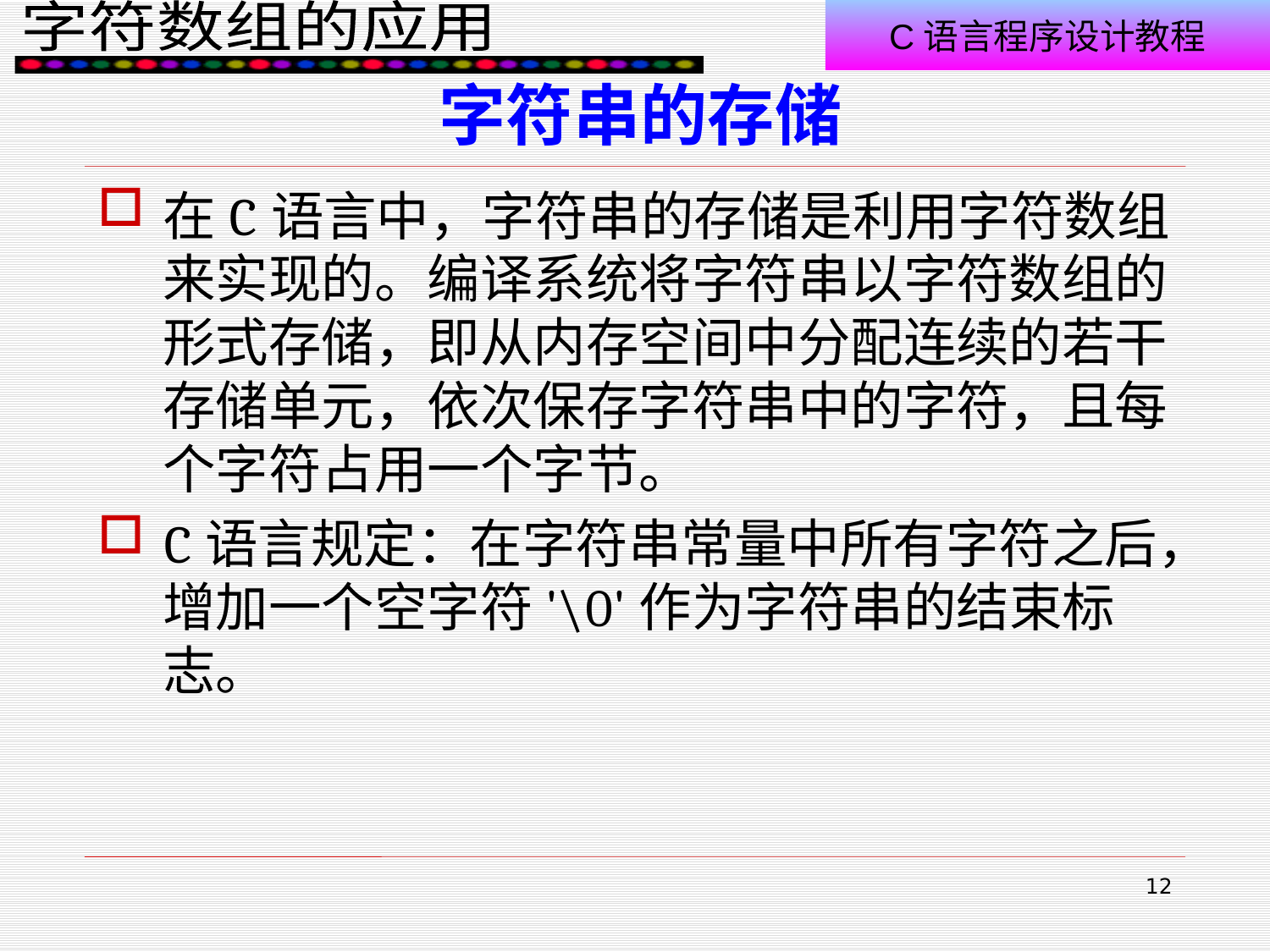

# 字符串的存储
在C语言中，字符串的存储是利用字符数组来实现的。编译系统将字符串以字符数组的形式存储，即从内存空间中分配连续的若干存储单元，依次保存字符串中的字符，且每个字符占用一个字节。
C语言规定：在字符串常量中所有字符之后，增加一个空字符'\0'作为字符串的结束标志。
12